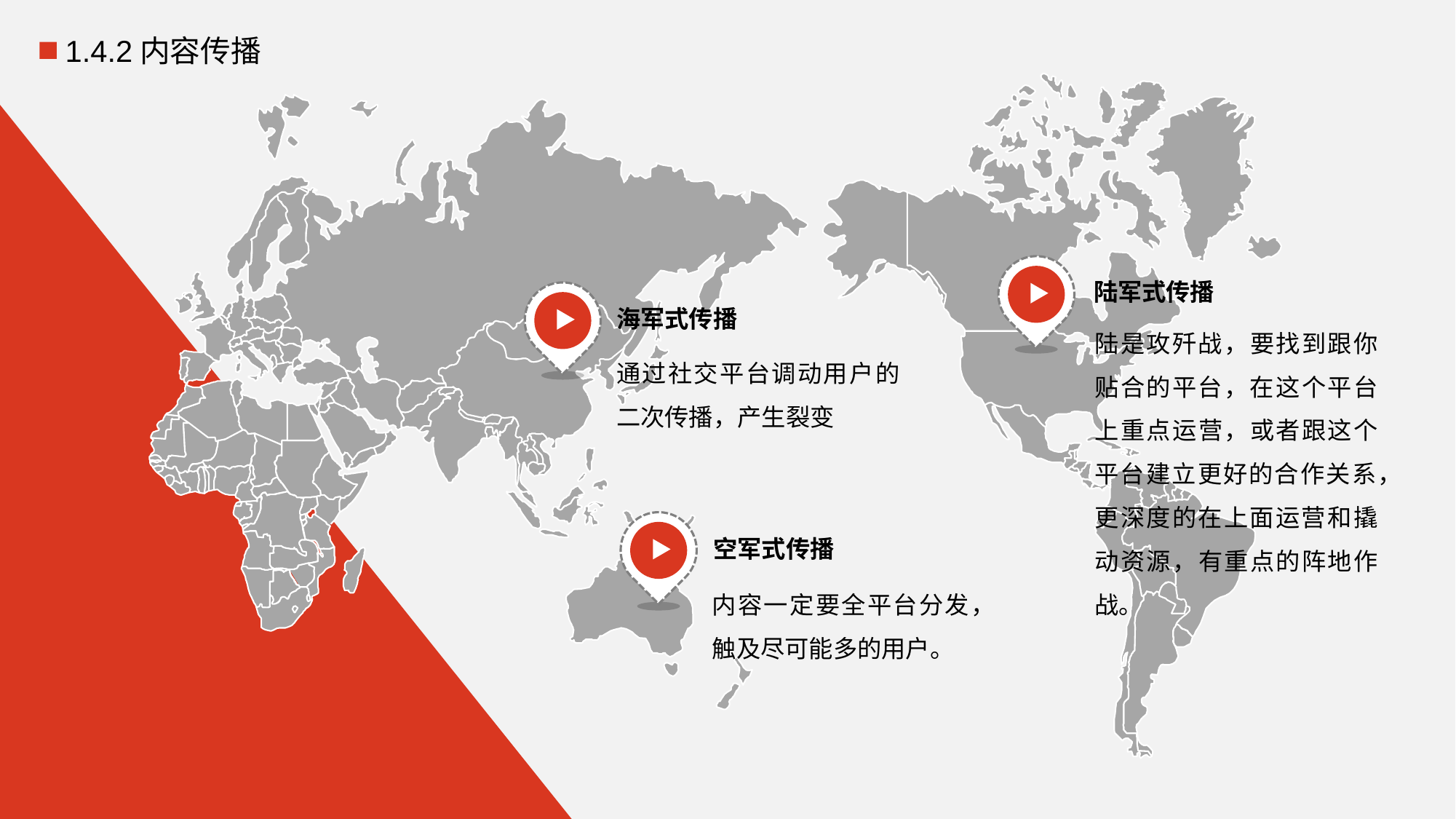

1.4.2内容传播

陆军式传播
陆是攻歼战，要找到跟你贴合的平台，在这个平台上重点运营，或者跟这个平台建立更好的合作关系，更深度的在上面运营和撬动资源，有重点的阵地作战。

海军式传播
通过社交平台调动用户的二次传播，产生裂变

空军式传播
内容一定要全平台分发，触及尽可能多的用户。